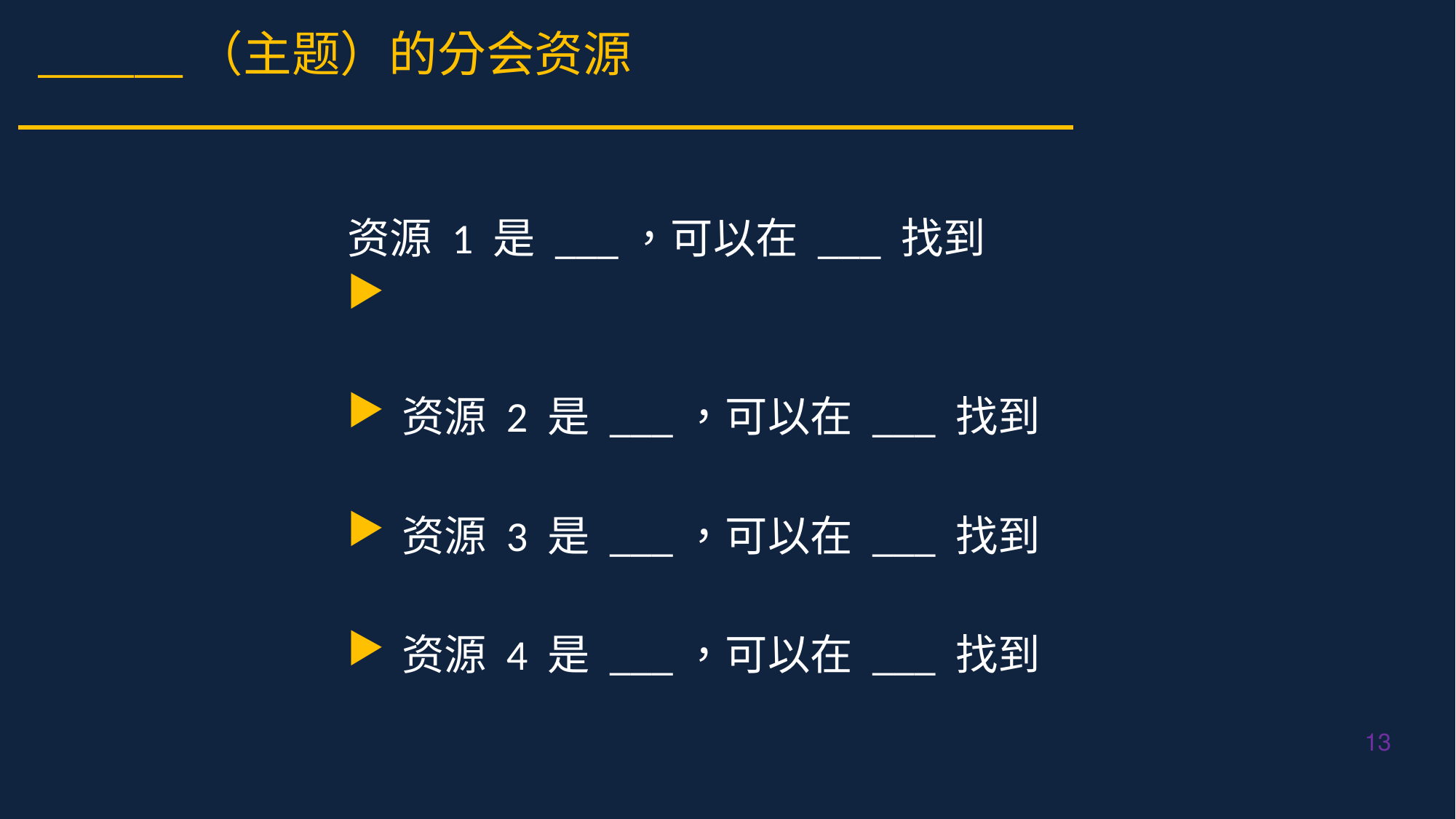

______（主题）的分会资源

资源 1 是 ___，可以在 ___ 找到

资源 2 是 ___，可以在 ___ 找到

资源 3 是 ___，可以在 ___ 找到

资源 4 是 ___，可以在 ___ 找到